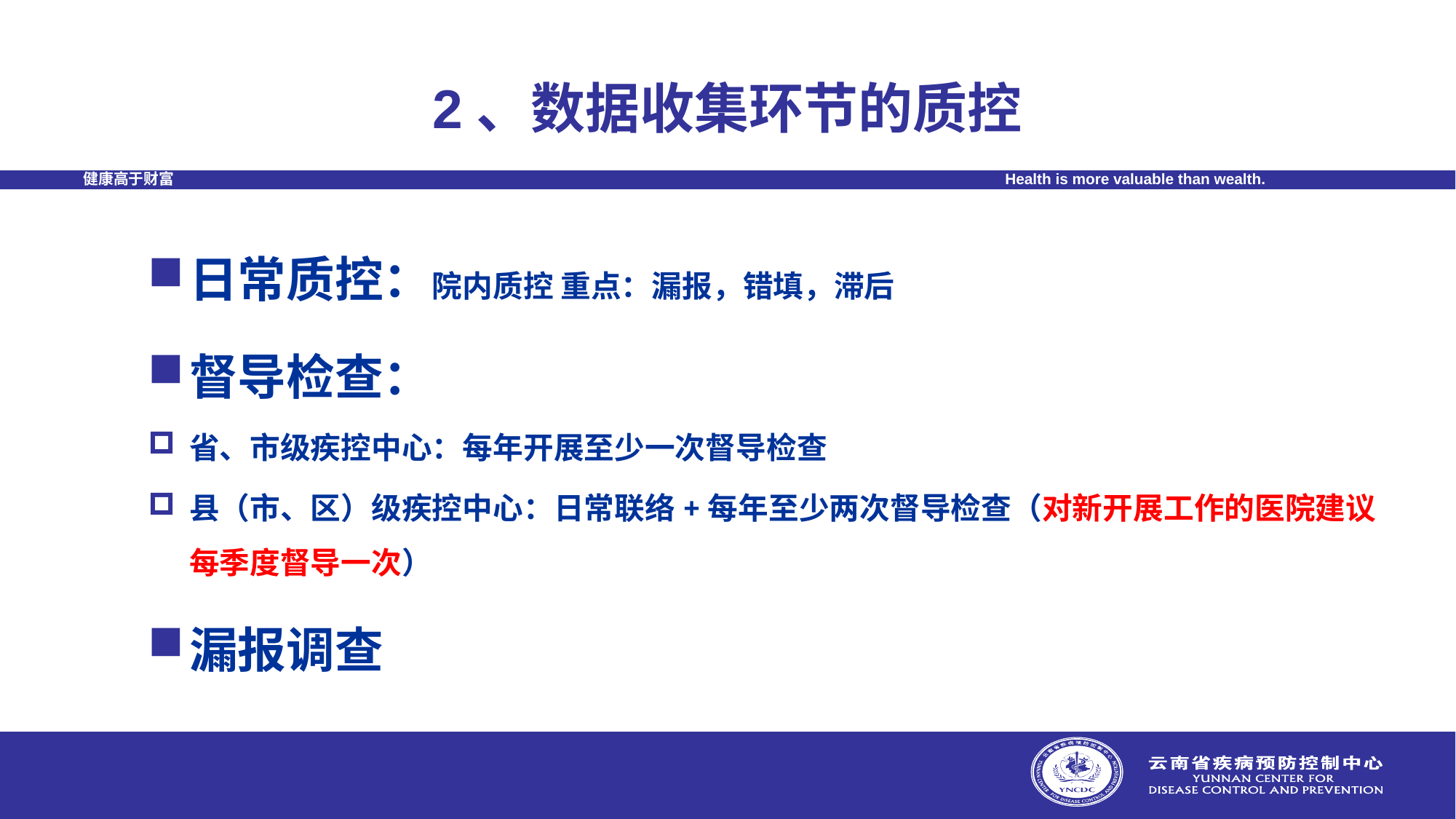

# 2、数据收集环节的质控
日常质控：院内质控 重点：漏报，错填，滞后
督导检查：
省、市级疾控中心：每年开展至少一次督导检查
县（市、区）级疾控中心：日常联络+每年至少两次督导检查（对新开展工作的医院建议每季度督导一次）
漏报调查